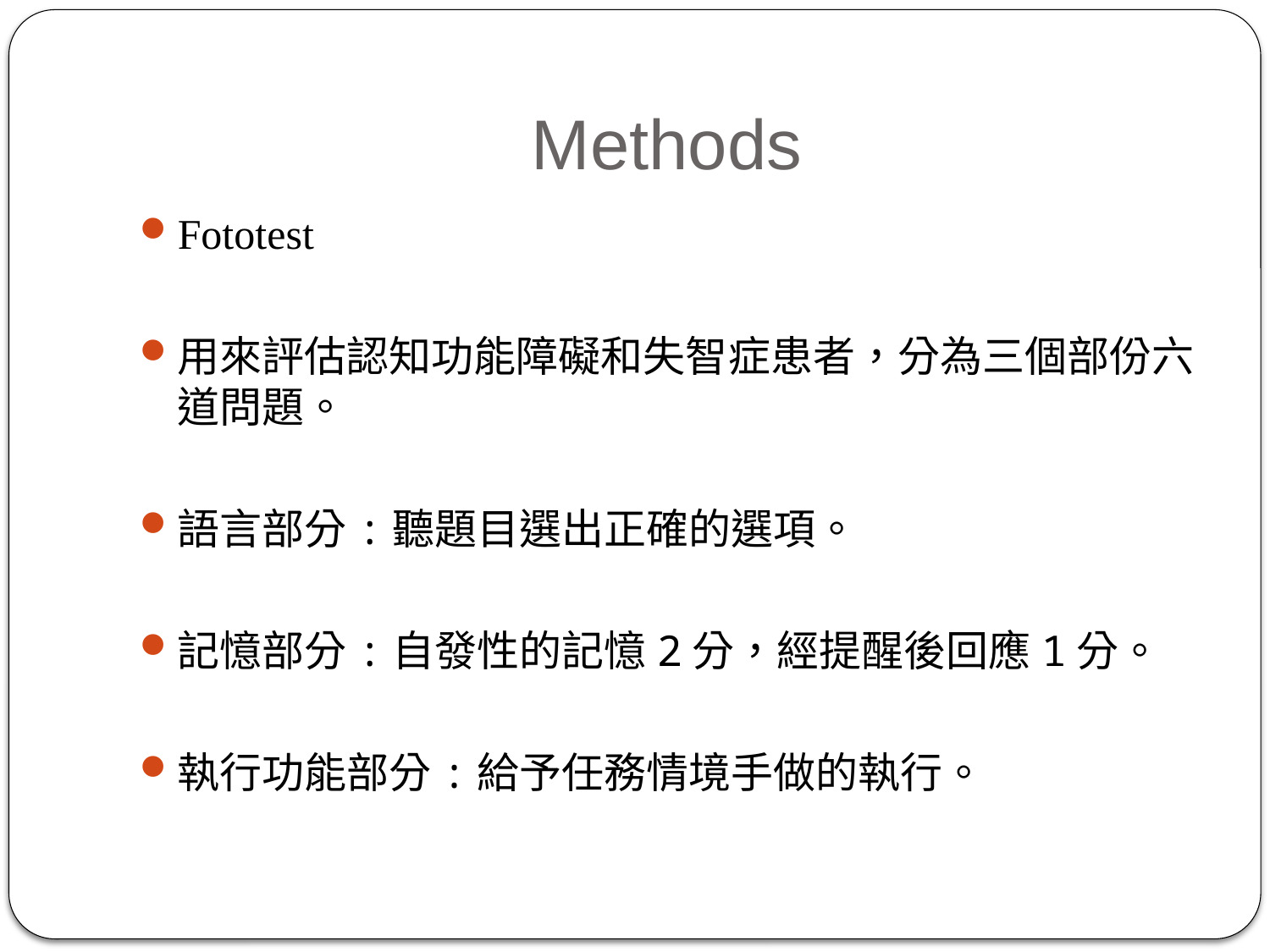

# Methods
Fototest

用來評估認知功能障礙和失智症患者，分為三個部份六道問題。

語言部分:聽題目選出正確的選項。

記憶部分:自發性的記憶2分，經提醒後回應1分。

執行功能部分:給予任務情境手做的執行。